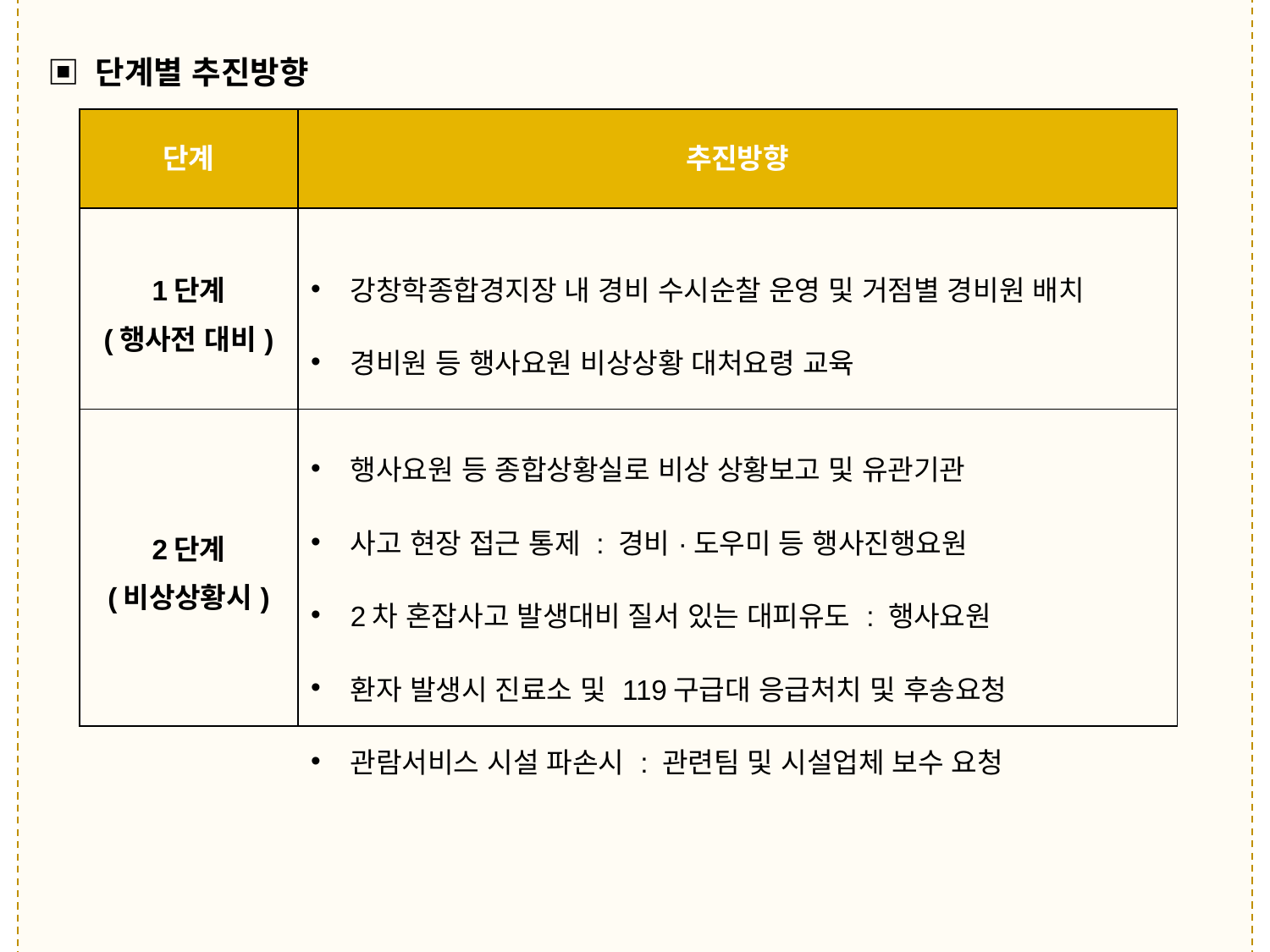

▣ 단계별 추진방향
| 단계 | 추진방향 |
| --- | --- |
| 1단계 (행사전 대비) | 강창학종합경지장 내 경비 수시순찰 운영 및 거점별 경비원 배치 경비원 등 행사요원 비상상황 대처요령 교육 |
| 2단계 (비상상황시) | 행사요원 등 종합상황실로 비상 상황보고 및 유관기관 사고 현장 접근 통제 : 경비·도우미 등 행사진행요원 2차 혼잡사고 발생대비 질서 있는 대피유도 : 행사요원 환자 발생시 진료소 및 119구급대 응급처치 및 후송요청 관람서비스 시설 파손시 : 관련팀 및 시설업체 보수 요청 |